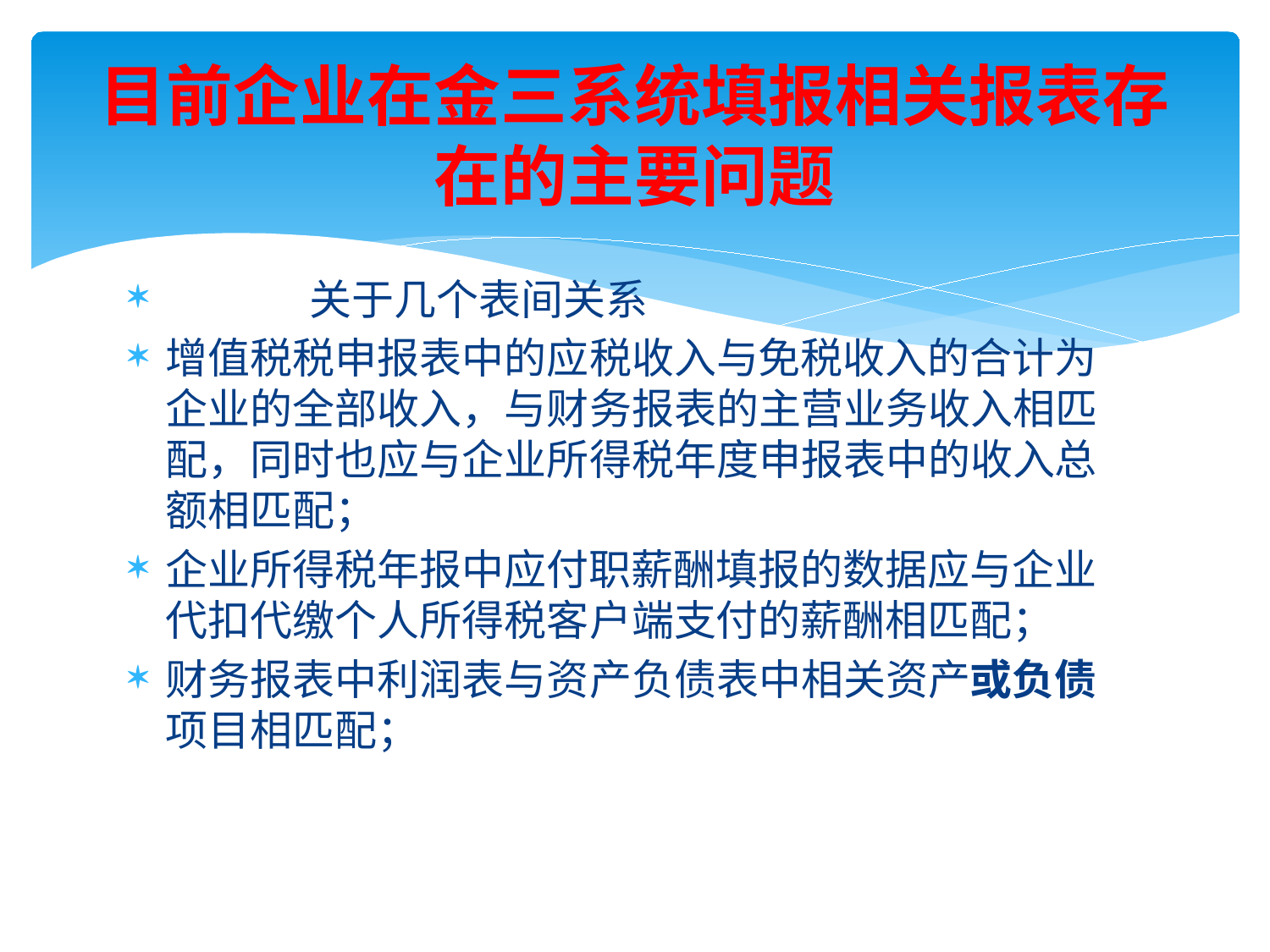

# 目前企业在金三系统填报相关报表存在的主要问题
              关于几个表间关系
增值税税申报表中的应税收入与免税收入的合计为企业的全部收入，与财务报表的主营业务收入相匹配，同时也应与企业所得税年度申报表中的收入总额相匹配；
企业所得税年报中应付职薪酬填报的数据应与企业代扣代缴个人所得税客户端支付的薪酬相匹配；
财务报表中利润表与资产负债表中相关资产或负债项目相匹配；